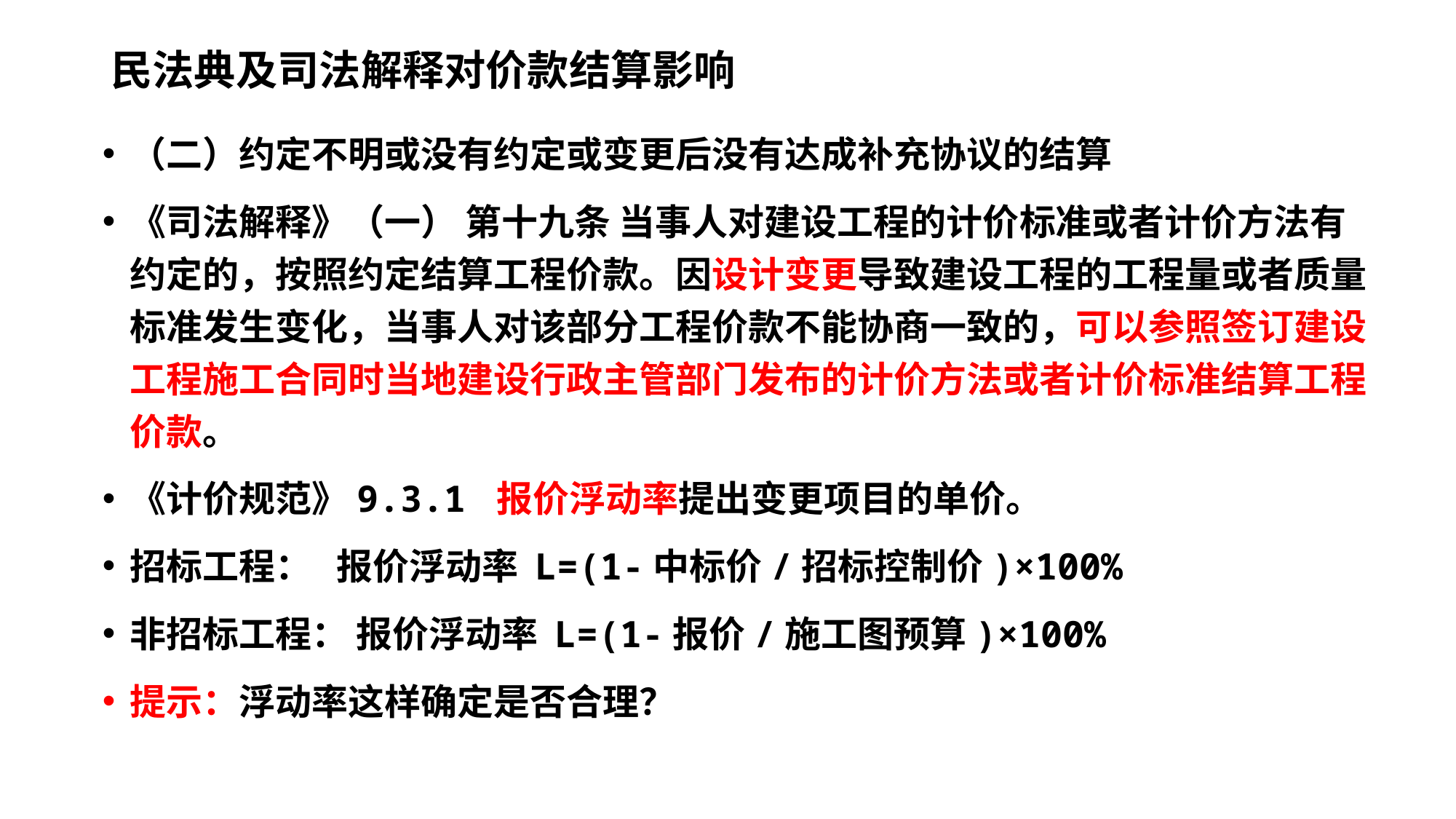

# 民法典及司法解释对价款结算影响
（二）约定不明或没有约定或变更后没有达成补充协议的结算
《司法解释》（一） 第十九条 当事人对建设工程的计价标准或者计价方法有约定的，按照约定结算工程价款。因设计变更导致建设工程的工程量或者质量标准发生变化，当事人对该部分工程价款不能协商一致的，可以参照签订建设工程施工合同时当地建设行政主管部门发布的计价方法或者计价标准结算工程价款。
《计价规范》9.3.1 报价浮动率提出变更项目的单价。
招标工程：   报价浮动率 L=(1-中标价/招标控制价)×100%
非招标工程： 报价浮动率 L=(1-报价/施工图预算)×100%
提示：浮动率这样确定是否合理？